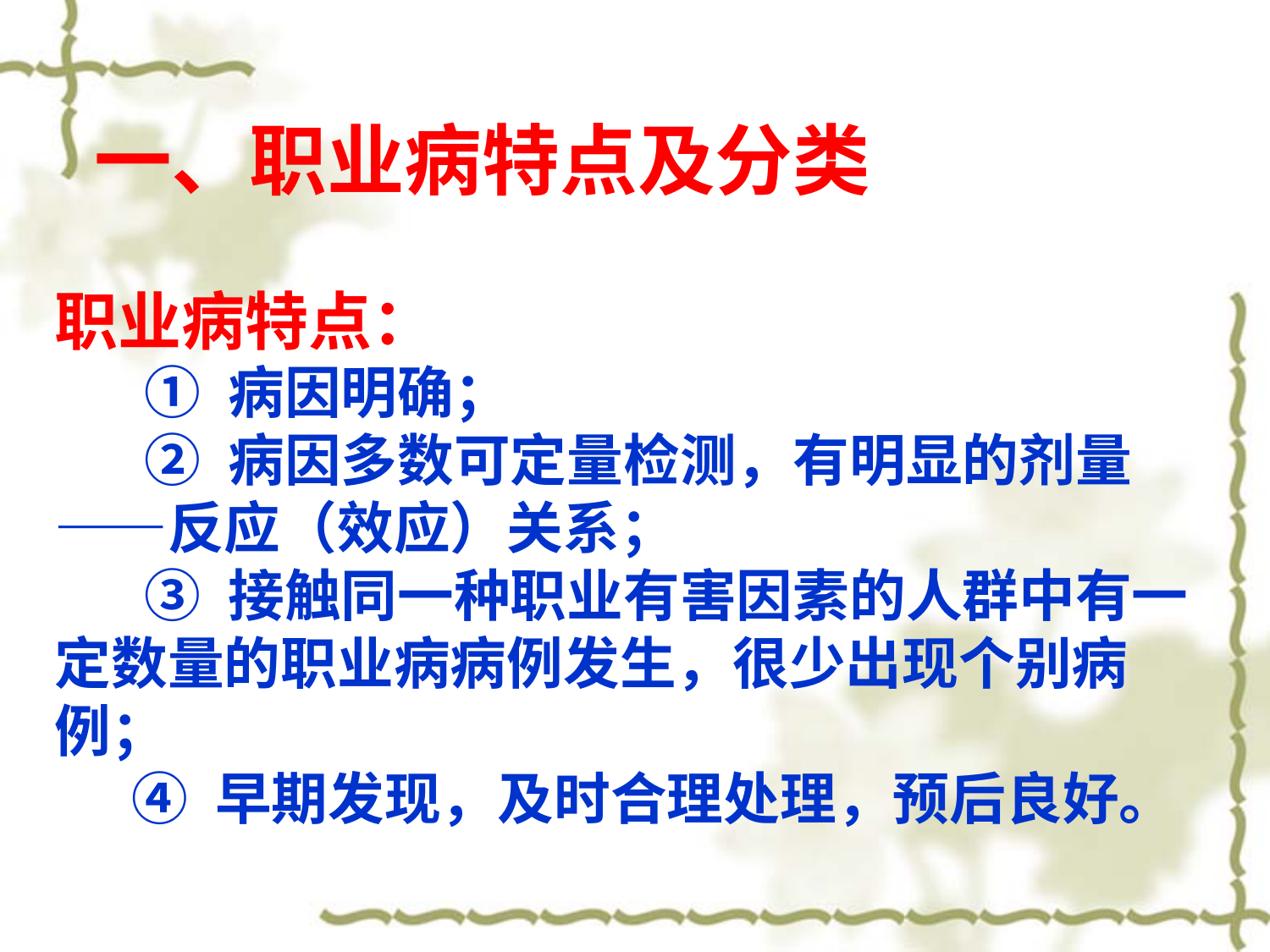

一、职业病特点及分类

职业病特点：
       ① 病因明确；
       ② 病因多数可定量检测，有明显的剂量——反应（效应）关系；
       ③ 接触同一种职业有害因素的人群中有一定数量的职业病病例发生，很少出现个别病例；
      ④ 早期发现，及时合理处理，预后良好。
25